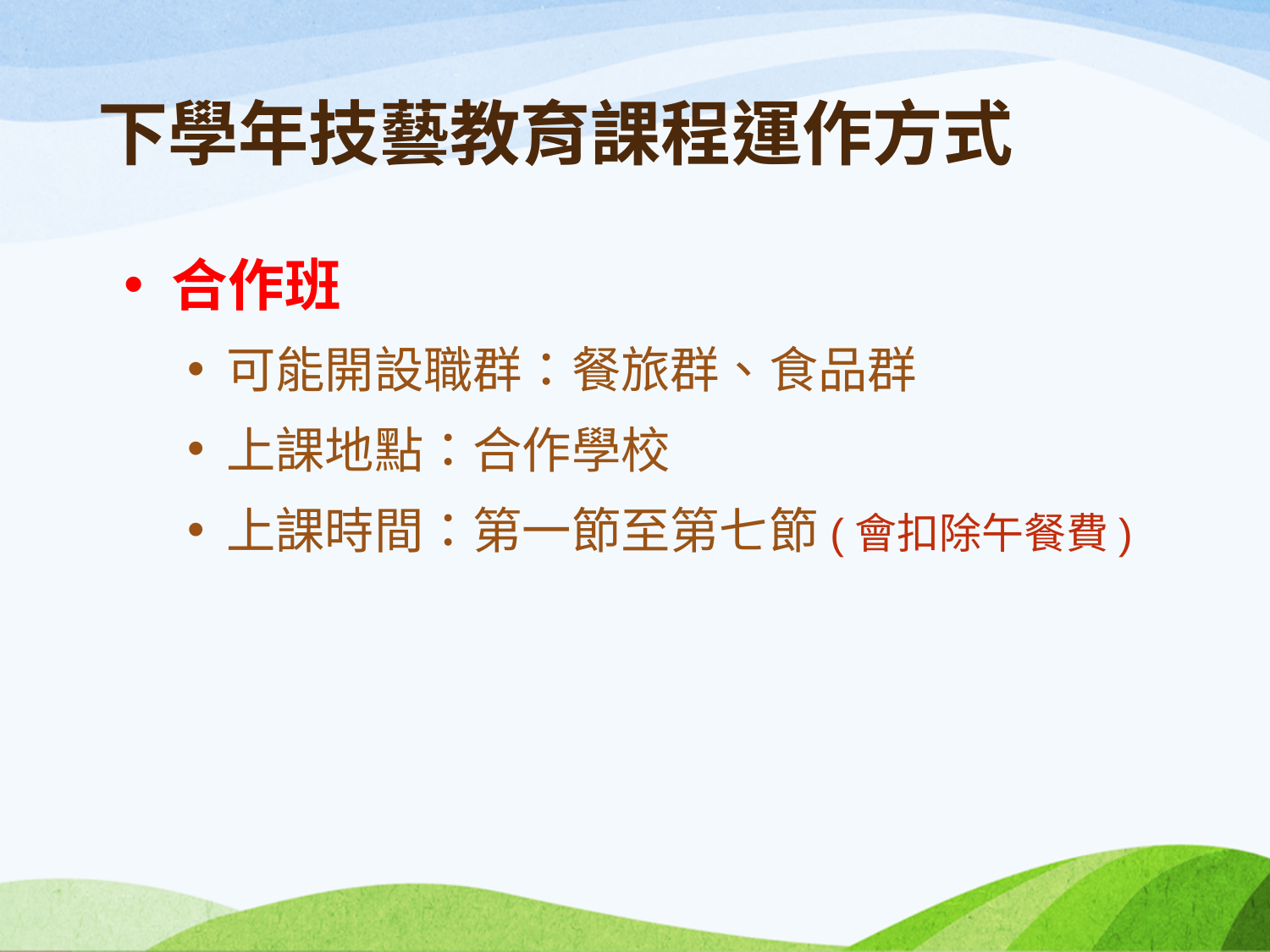

# 下學年技藝教育課程運作方式
合作班
可能開設職群：餐旅群、食品群
上課地點：合作學校
上課時間：第一節至第七節(會扣除午餐費)